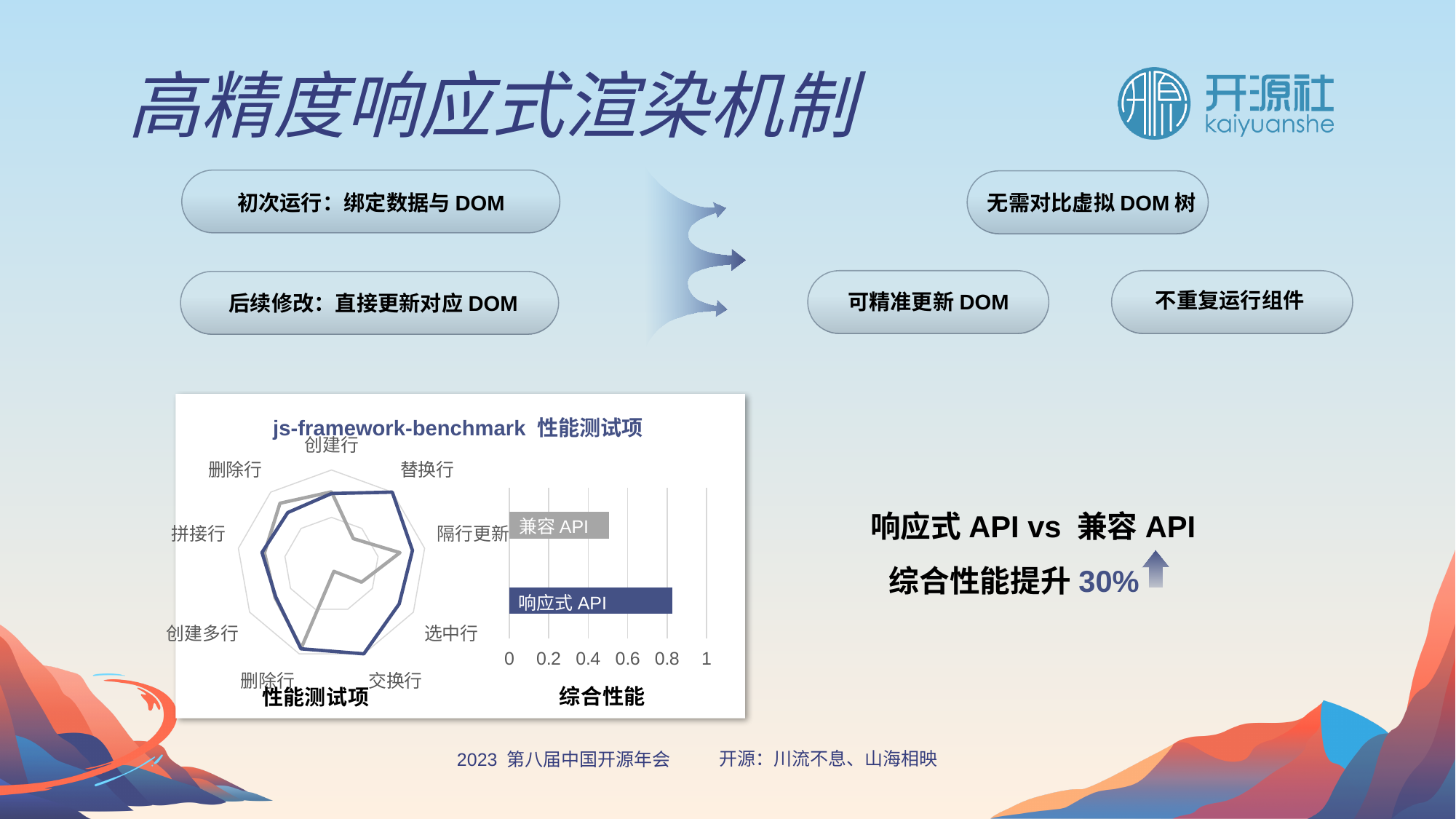

高精度响应式渲染机制

初次运行：绑定数据与DOM

无需对比虚拟DOM树

可精准更新DOM

不重复运行组件

后续修改：直接更新对应DOM

### Chart: 性能测试项

| Category | React | InuaJS |
|---|---|---|
| 创建行 | 0.769230769230769 | 0.75187969924812 |
| 替换行 | 0.359712230215827 | 1.0 |
| 隔行更新 | 0.735294117647059 | 0.869565217391304 |
| 选中行 | 0.366300366300366 | 0.826446280991736 |
| 交换行 | 0.073909830007391 | 1.0 |
| 删除行 | 0.934579439252336 | 0.943396226415094 |
| 创建多行 | 0.689655172413793 | 0.680272108843537 |
| 拼接行 | 0.719424460431655 | 0.746268656716418 |
| 删除行 | 0.847457627118644 | 0.719424460431655 |

### Chart: 综合性能

| Category | 综合性能 |
|---|---|
| InulaJS | 0.826446280991736 |
| React | 0.505050505050505 |
兼容API
响应式API
js-framework-benchmark 性能测试项
响应式API vs 兼容API
综合性能提升30%哦